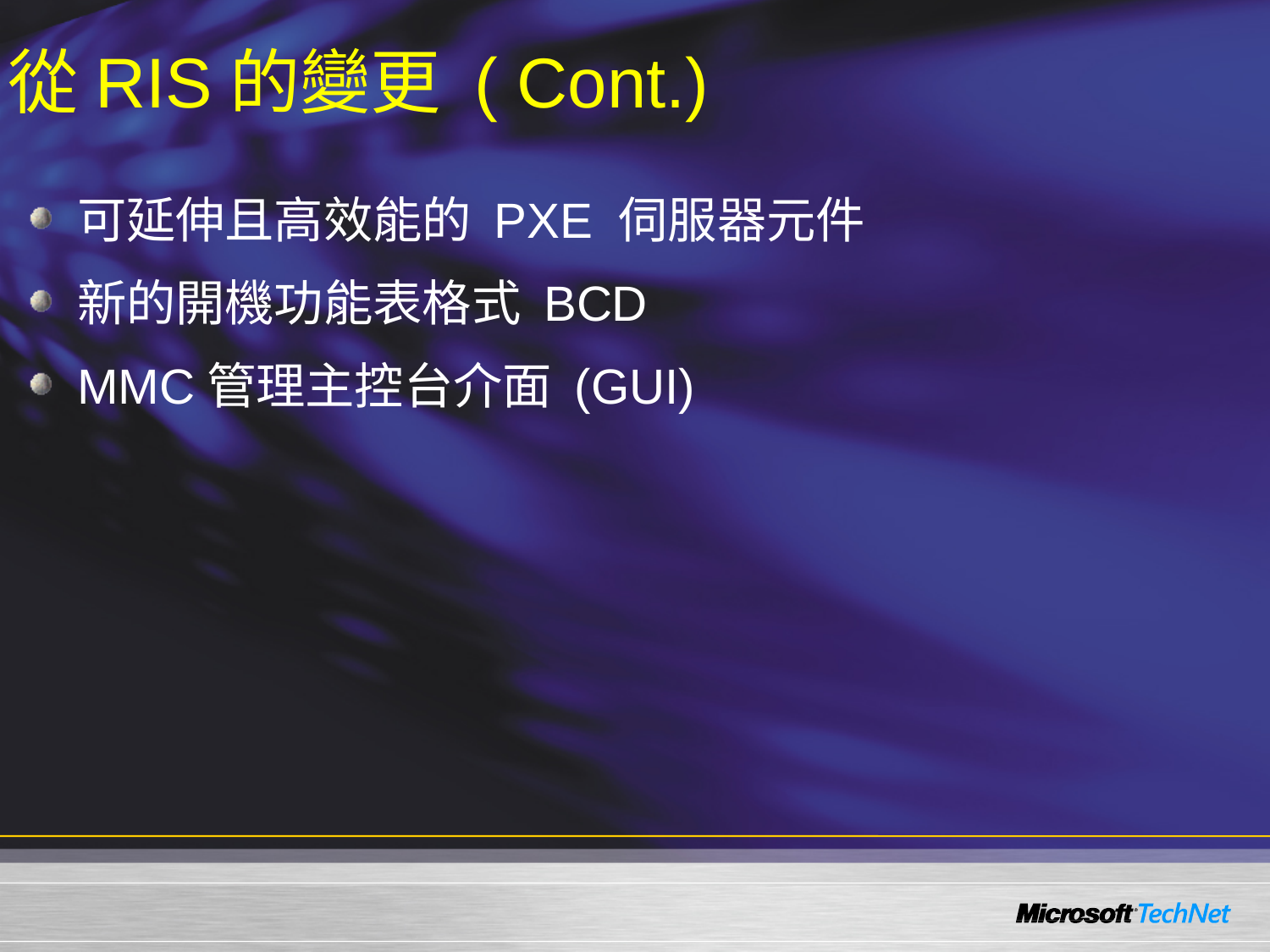

# 從RIS的變更 ( Cont.)
可延伸且高效能的 PXE 伺服器元件
新的開機功能表格式 BCD
MMC管理主控台介面 (GUI)